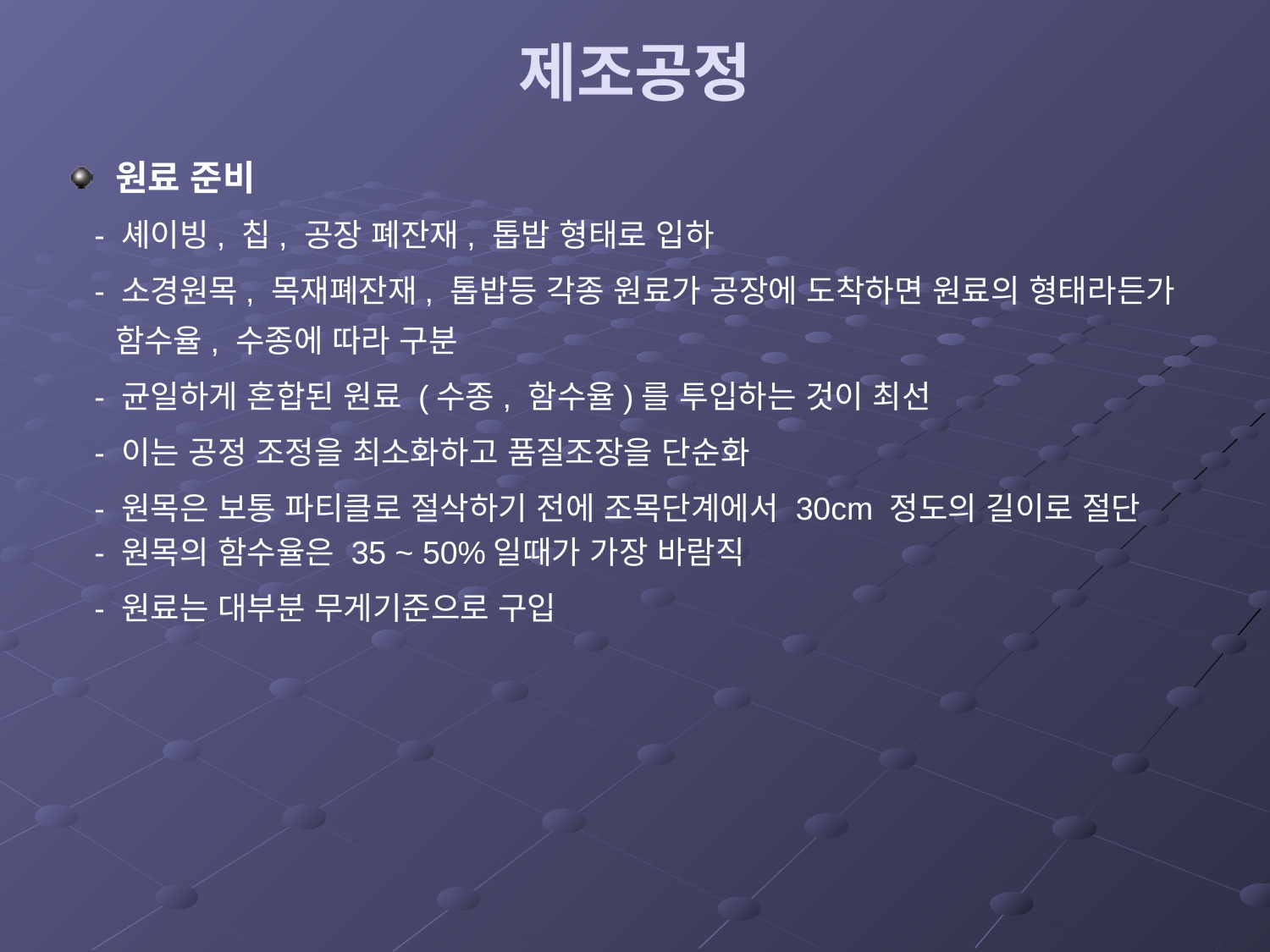

# 제조공정
원료 준비
   - 셰이빙, 칩, 공장 폐잔재, 톱밥 형태로 입하
   - 소경원목, 목재폐잔재, 톱밥등 각종 원료가 공장에 도착하면 원료의 형태라든가 함수율, 수종에 따라 구분
   - 균일하게 혼합된 원료 (수종, 함수율)를 투입하는 것이 최선
   - 이는 공정 조정을 최소화하고 품질조장을 단순화
   - 원목은 보통 파티클로 절삭하기 전에 조목단계에서 30cm 정도의 길이로 절단
   - 원목의 함수율은 35 ~ 50%일때가 가장 바람직
   - 원료는 대부분 무게기준으로 구입